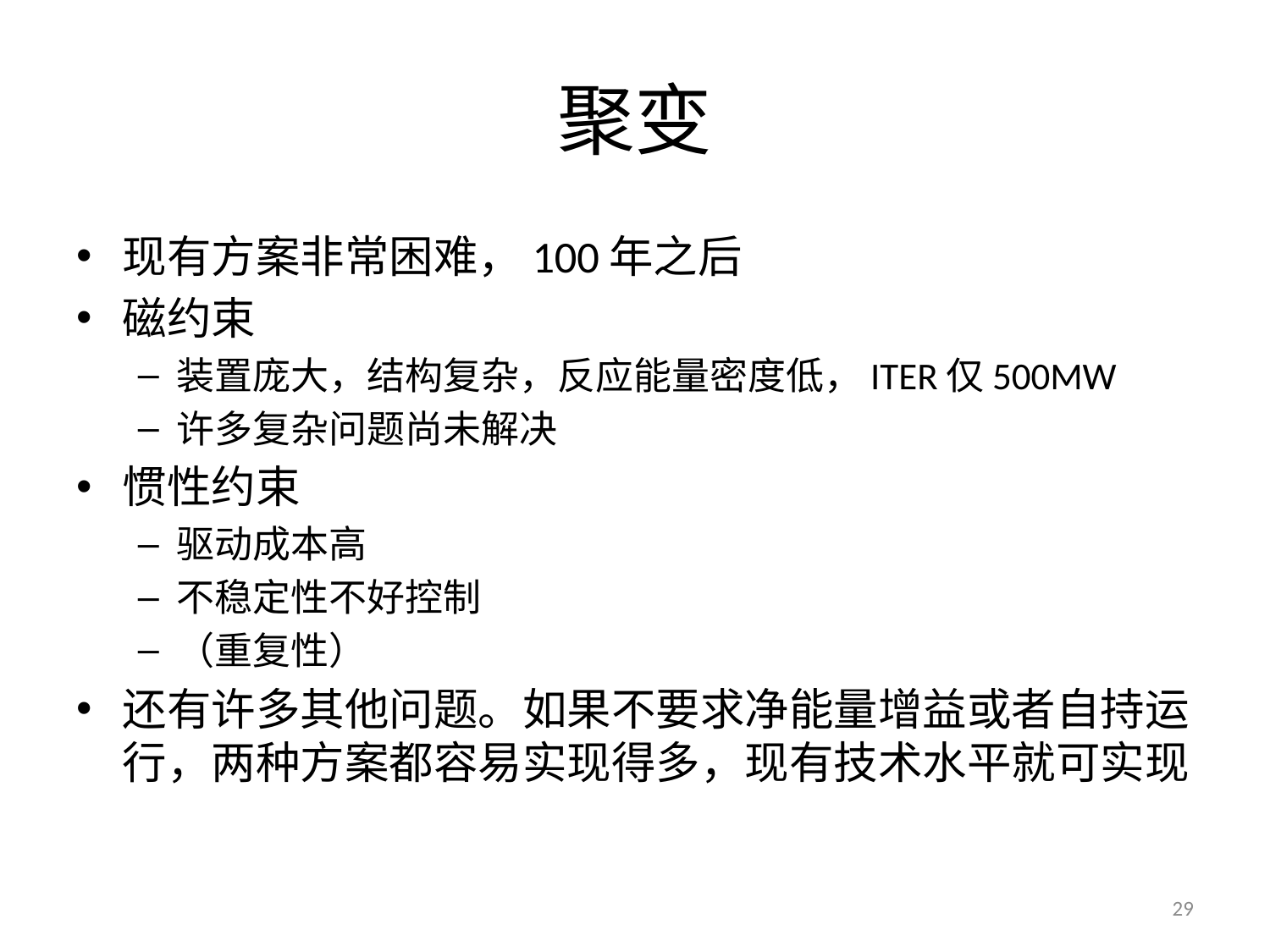

# 聚变
现有方案非常困难，100年之后
磁约束
装置庞大，结构复杂，反应能量密度低，ITER仅500MW
许多复杂问题尚未解决
惯性约束
驱动成本高
不稳定性不好控制
（重复性）
还有许多其他问题。如果不要求净能量增益或者自持运行，两种方案都容易实现得多，现有技术水平就可实现
29